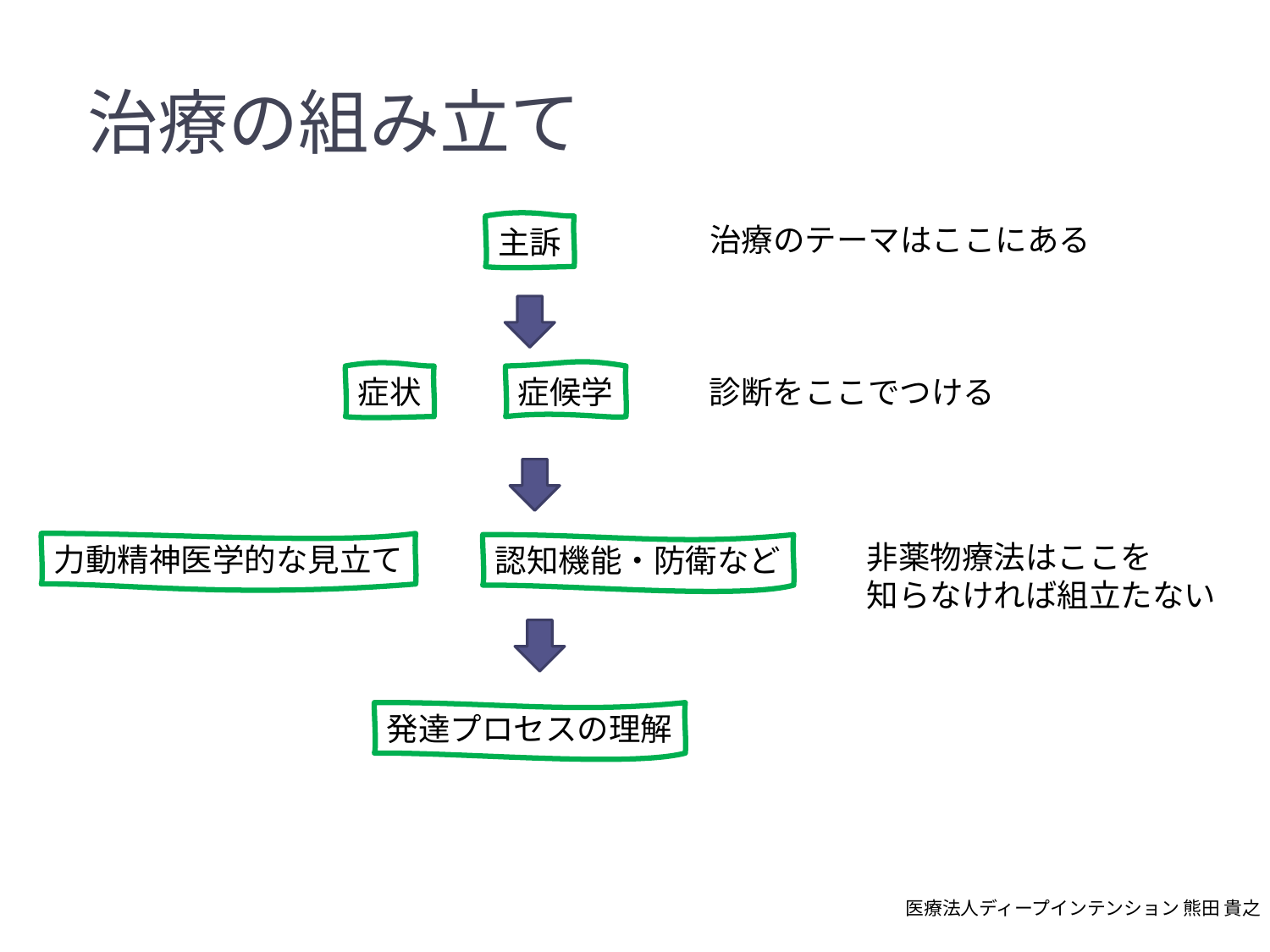

# 治療の組み立て
治療のテーマはここにある
主訴

症状
症候学
診断をここでつける

非薬物療法はここを
知らなければ組立たない
力動精神医学的な見立て
認知機能・防衛など

発達プロセスの理解
医療法人ディープインテンション 熊田 貴之